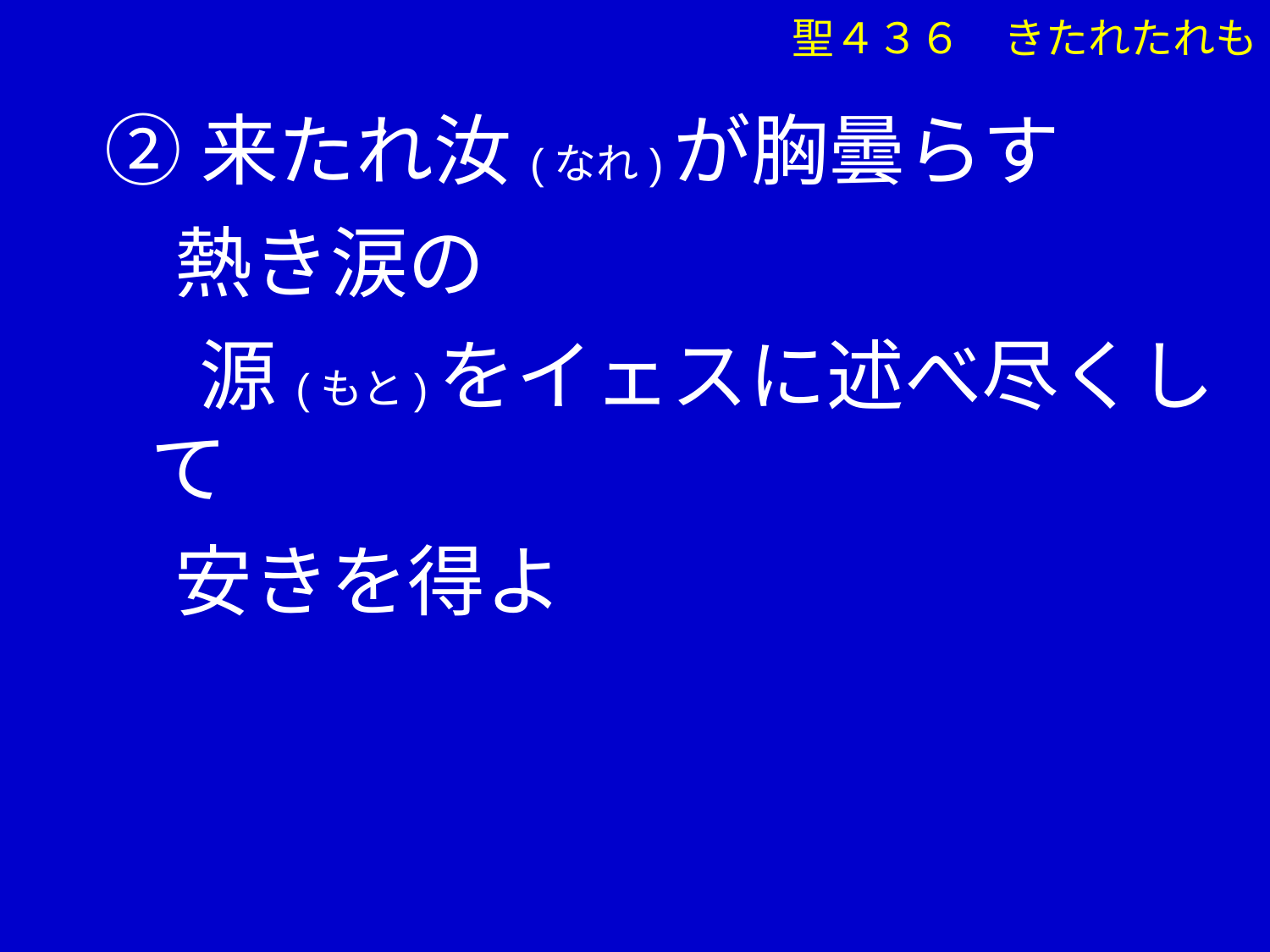

②来たれ汝(なれ)が胸曇らす
   熱き涙の
　 源(もと)をイェスに述べ尽くして
   安きを得よ
聖４３６　きたれたれも